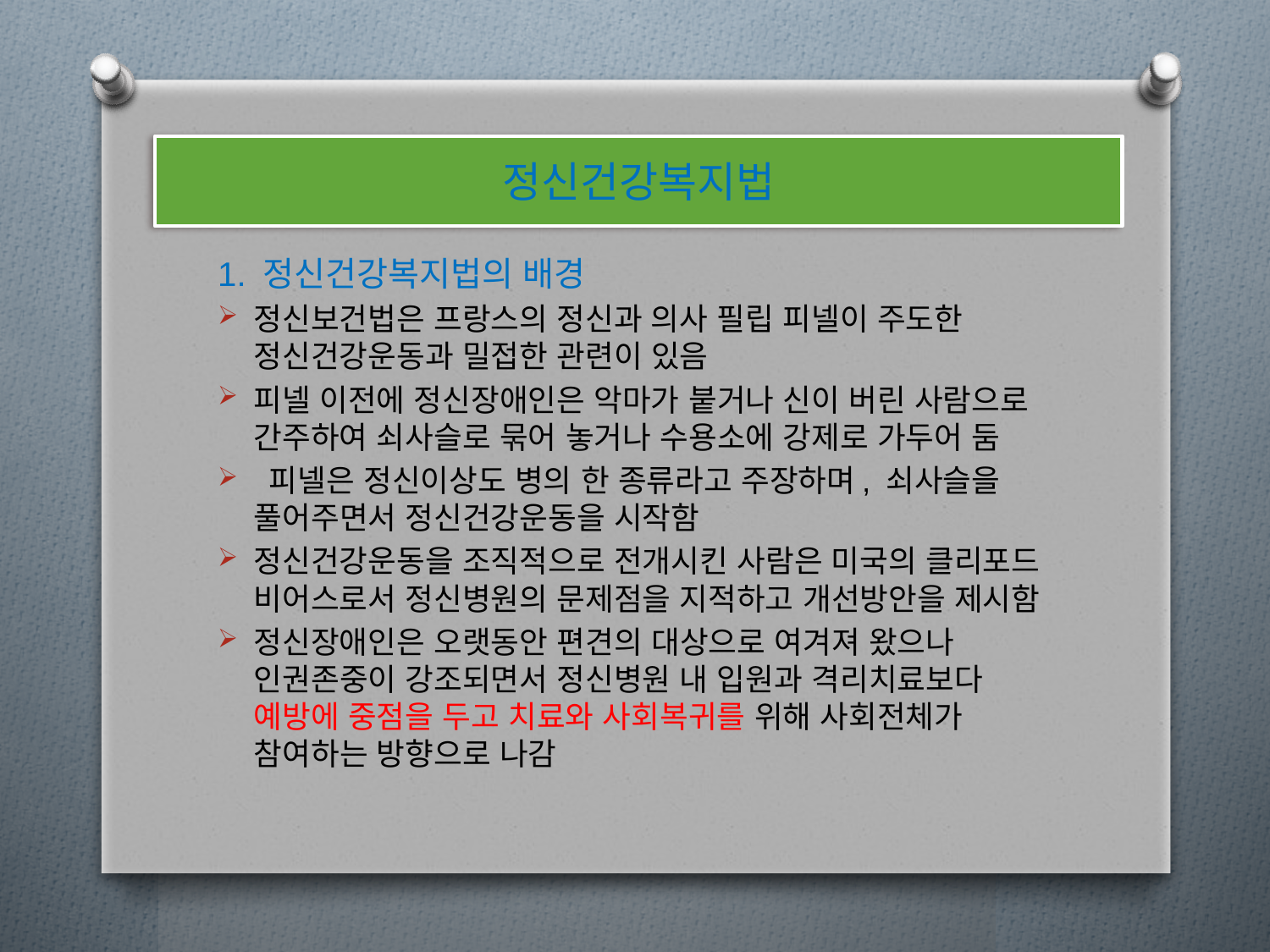

# 정신건강복지법
1. 정신건강복지법의 배경
정신보건법은 프랑스의 정신과 의사 필립 피넬이 주도한 정신건강운동과 밀접한 관련이 있음
피넬 이전에 정신장애인은 악마가 붙거나 신이 버린 사람으로 간주하여 쇠사슬로 묶어 놓거나 수용소에 강제로 가두어 둠
 피넬은 정신이상도 병의 한 종류라고 주장하며, 쇠사슬을 풀어주면서 정신건강운동을 시작함
정신건강운동을 조직적으로 전개시킨 사람은 미국의 클리포드 비어스로서 정신병원의 문제점을 지적하고 개선방안을 제시함
정신장애인은 오랫동안 편견의 대상으로 여겨져 왔으나 인권존중이 강조되면서 정신병원 내 입원과 격리치료보다 예방에 중점을 두고 치료와 사회복귀를 위해 사회전체가 참여하는 방향으로 나감